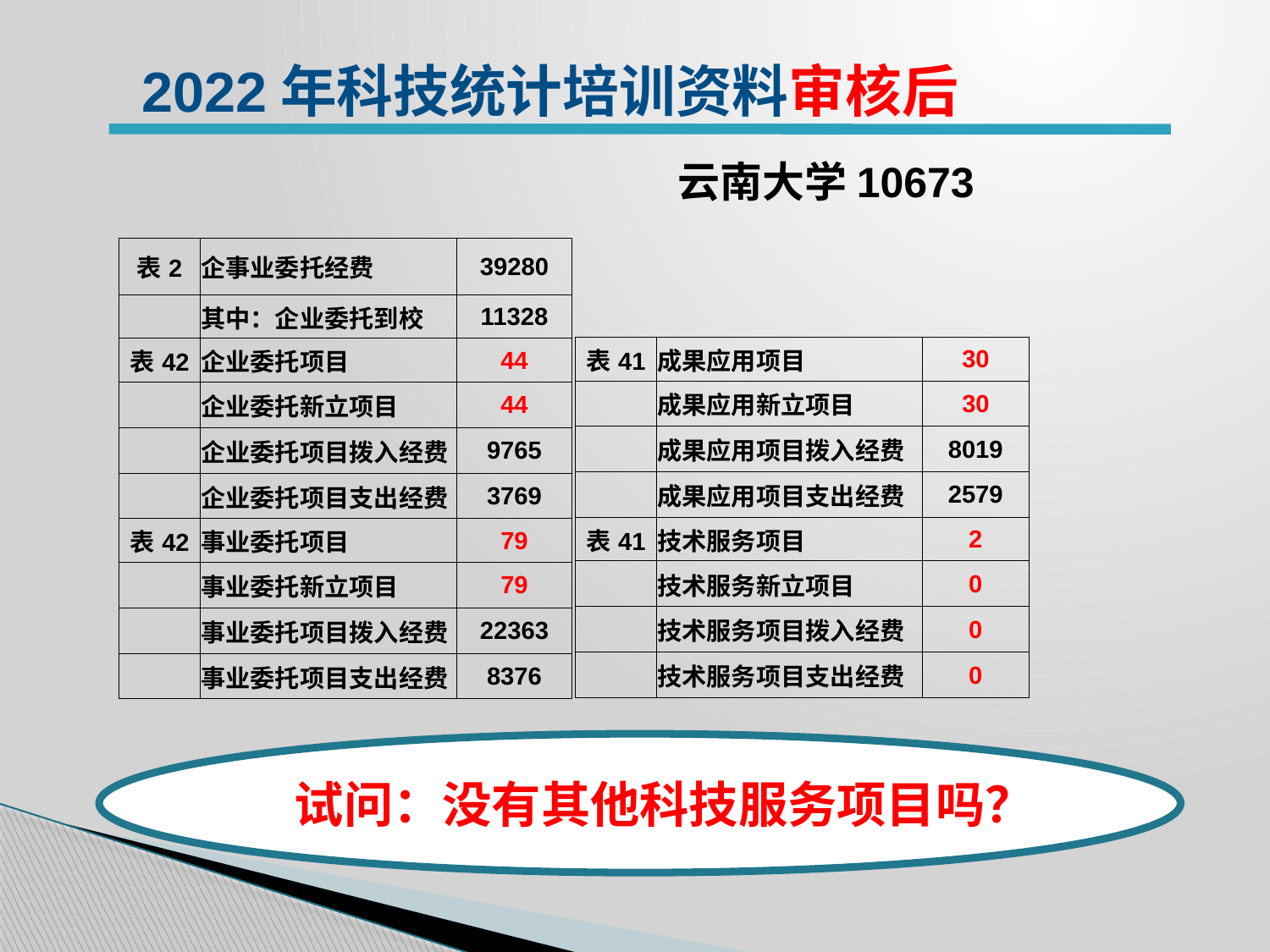

2022年科技统计培训资料审核后
云南大学10673
| 表2 | 企事业委托经费 | 39280 |
| --- | --- | --- |
|  | 其中：企业委托到校 | 11328 |
| 表42 | 企业委托项目 | 44 |
|  | 企业委托新立项目 | 44 |
|  | 企业委托项目拨入经费 | 9765 |
|  | 企业委托项目支出经费 | 3769 |
| 表42 | 事业委托项目 | 79 |
|  | 事业委托新立项目 | 79 |
|  | 事业委托项目拨入经费 | 22363 |
|  | 事业委托项目支出经费 | 8376 |
| 表41 | 成果应用项目 | 30 |
| --- | --- | --- |
|  | 成果应用新立项目 | 30 |
|  | 成果应用项目拨入经费 | 8019 |
|  | 成果应用项目支出经费 | 2579 |
| 表41 | 技术服务项目 | 2 |
|  | 技术服务新立项目 | 0 |
|  | 技术服务项目拨入经费 | 0 |
|  | 技术服务项目支出经费 | 0 |
试问：没有其他科技服务项目吗？